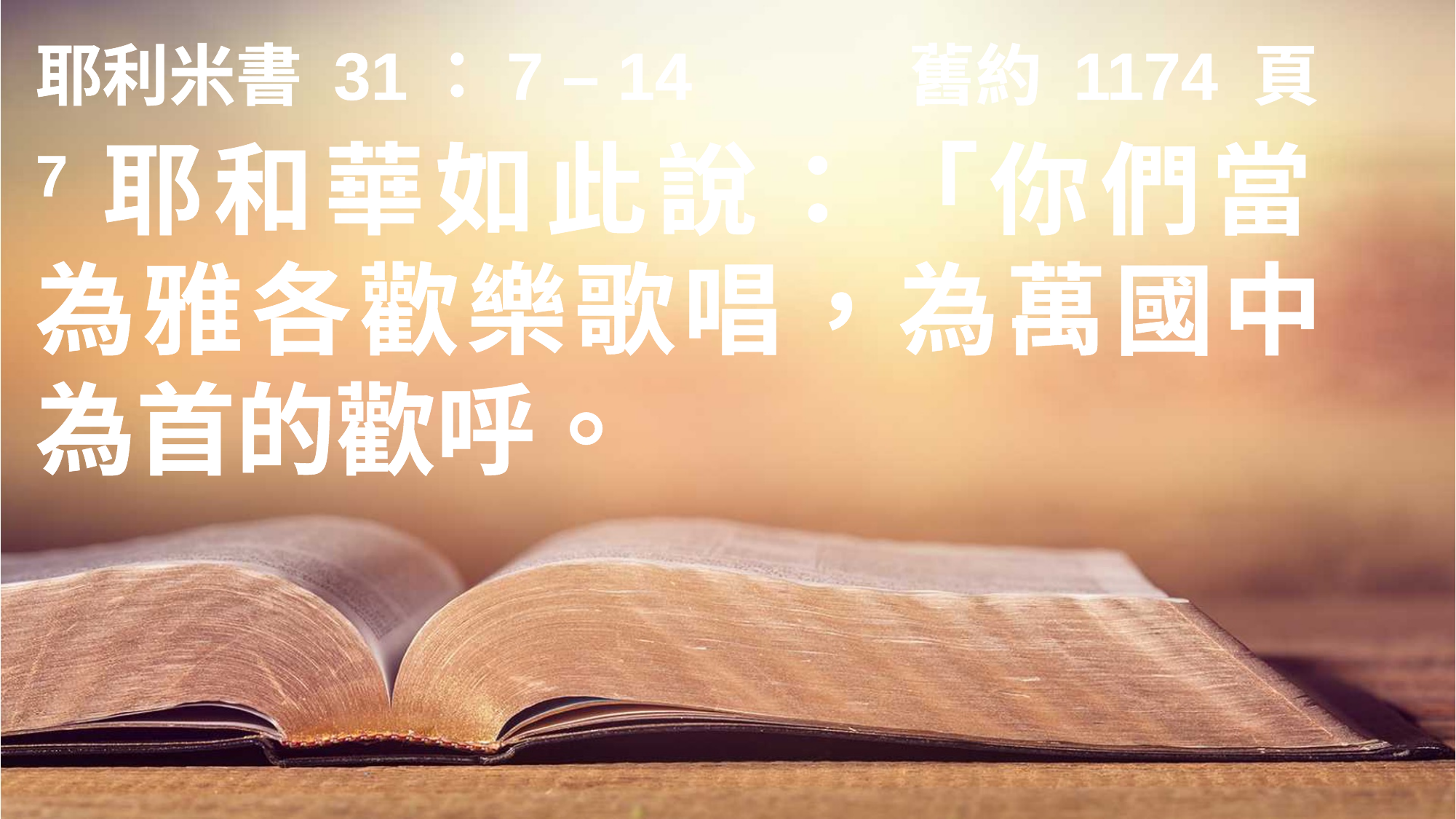

耶利米書 31：7 – 14		舊約 1174 頁
7耶和華如此說：「你們當
為雅各歡樂歌唱，為萬國中為首的歡呼。